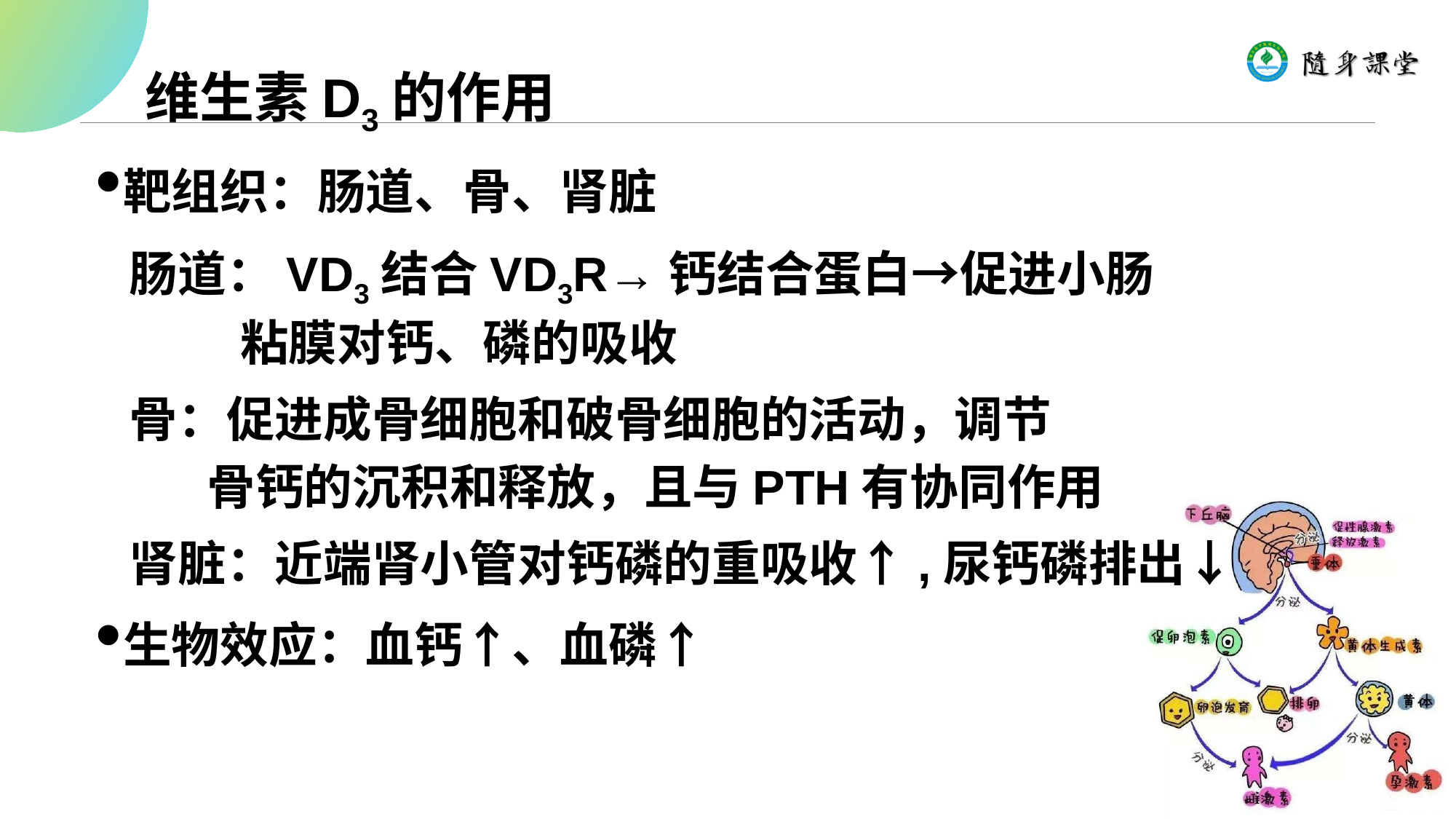

# 维生素D3的作用
靶组织：肠道、骨、肾脏
  肠道：VD3结合VD3R→钙结合蛋白→促进小肠
            粘膜对钙、磷的吸收
  骨：促进成骨细胞和破骨细胞的活动，调节
         骨钙的沉积和释放，且与PTH有协同作用
  肾脏：近端肾小管对钙磷的重吸收↑,尿钙磷排出↓
生物效应：血钙↑、血磷↑